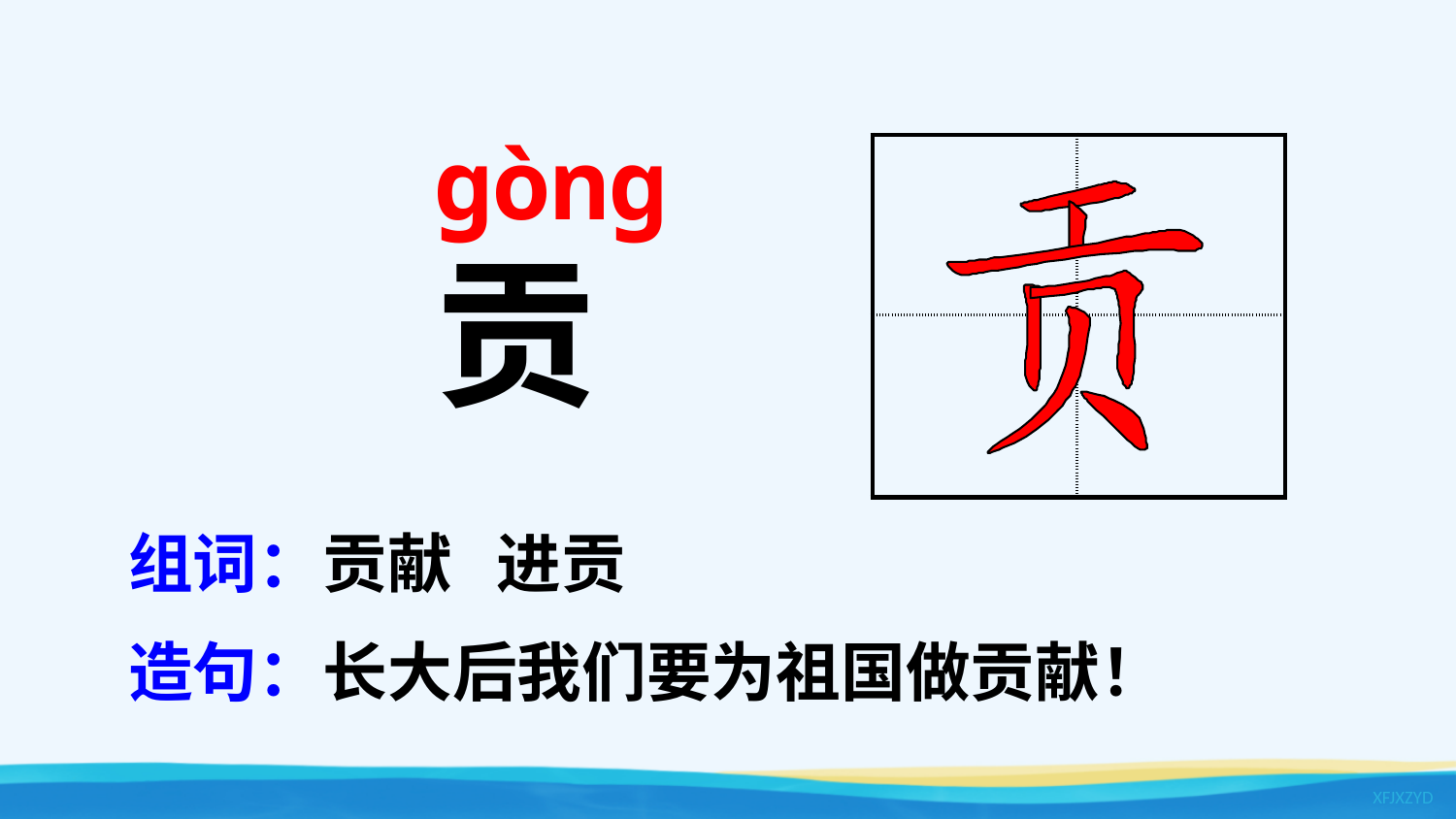

ɡònɡ
|  |  |
| --- | --- |
|  |  |

贡

组词：贡献   进贡
造句：长大后我们要为祖国做贡献！